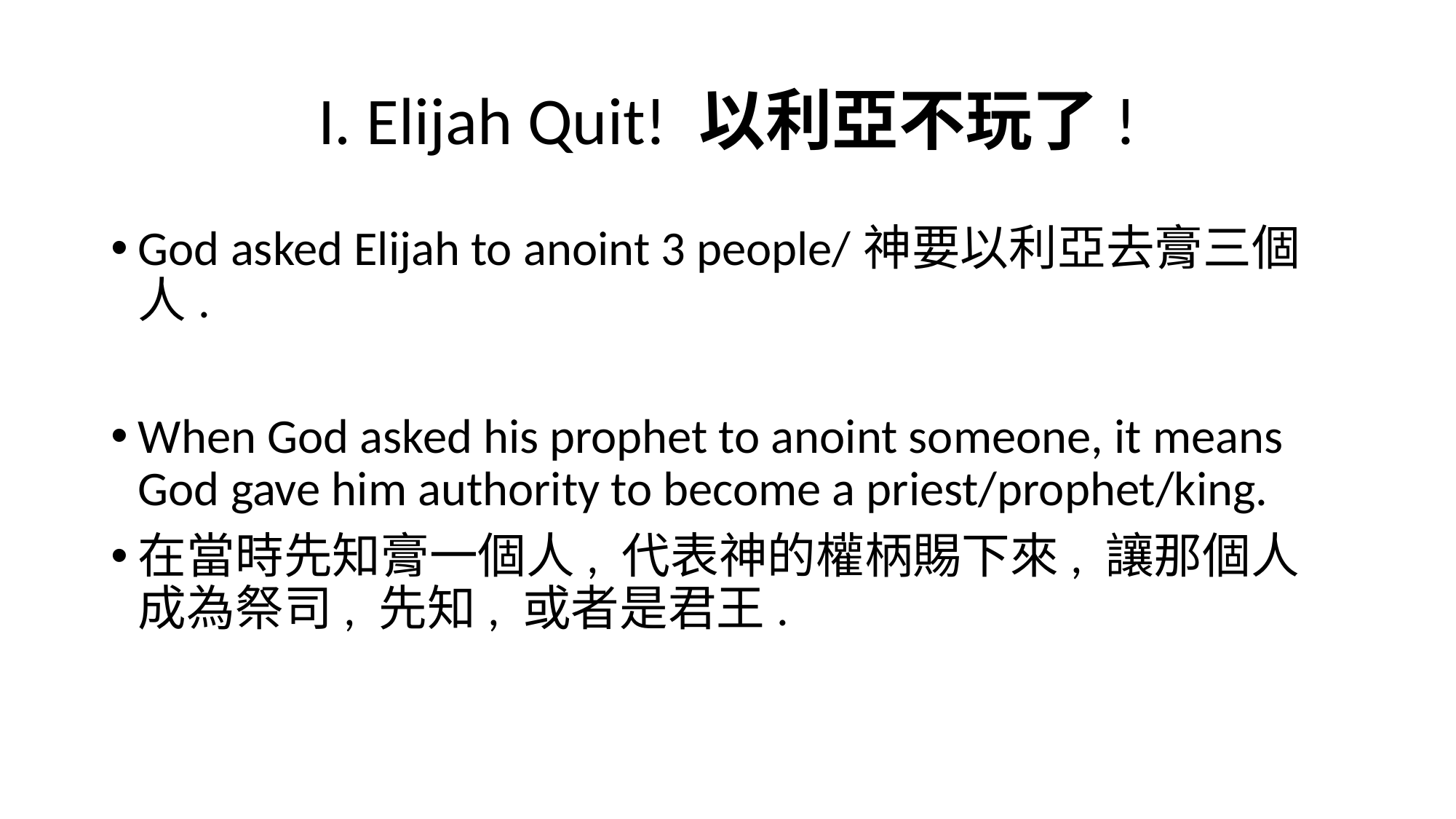

# I. Elijah Quit! 以利亞不玩了!
God asked Elijah to anoint 3 people/神要以利亞去膏三個人.

When God asked his prophet to anoint someone, it means God gave him authority to become a priest/prophet/king.
在當時先知膏一個人, 代表神的權柄賜下來, 讓那個人成為祭司, 先知, 或者是君王.